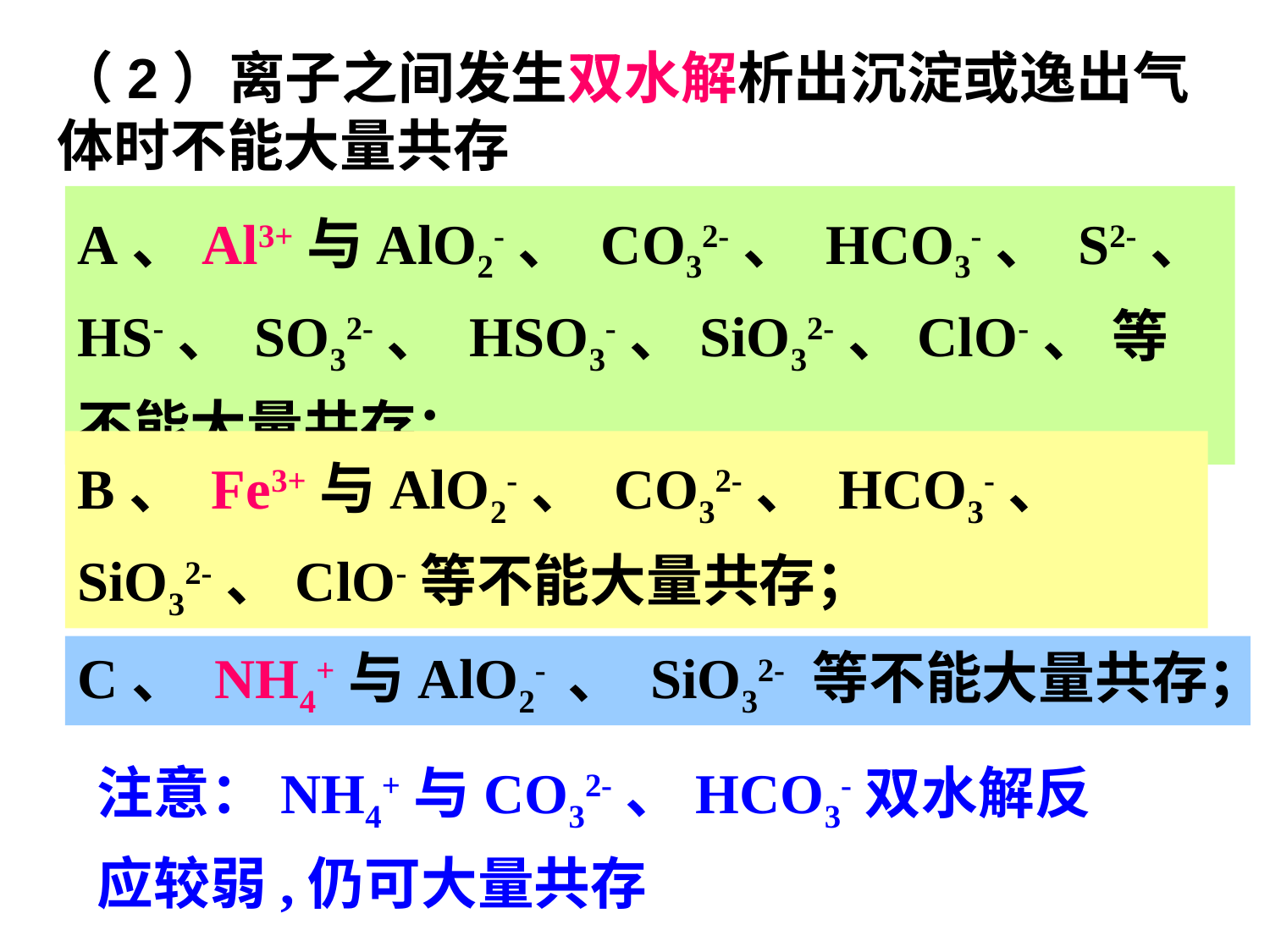

（2）离子之间发生双水解析出沉淀或逸出气体时不能大量共存
A、Al3+与AlO2-、 CO32-、 HCO3-、 S2-、HS-、 SO32-、 HSO3-、SiO32-、ClO-、 等不能大量共存；
B、 Fe3+与AlO2-、 CO32-、 HCO3-、 SiO32-、ClO-等不能大量共存；
C、 NH4+与AlO2- 、 SiO32- 等不能大量共存；
注意：NH4+与CO32-、HCO3-双水解反应较弱,仍可大量共存